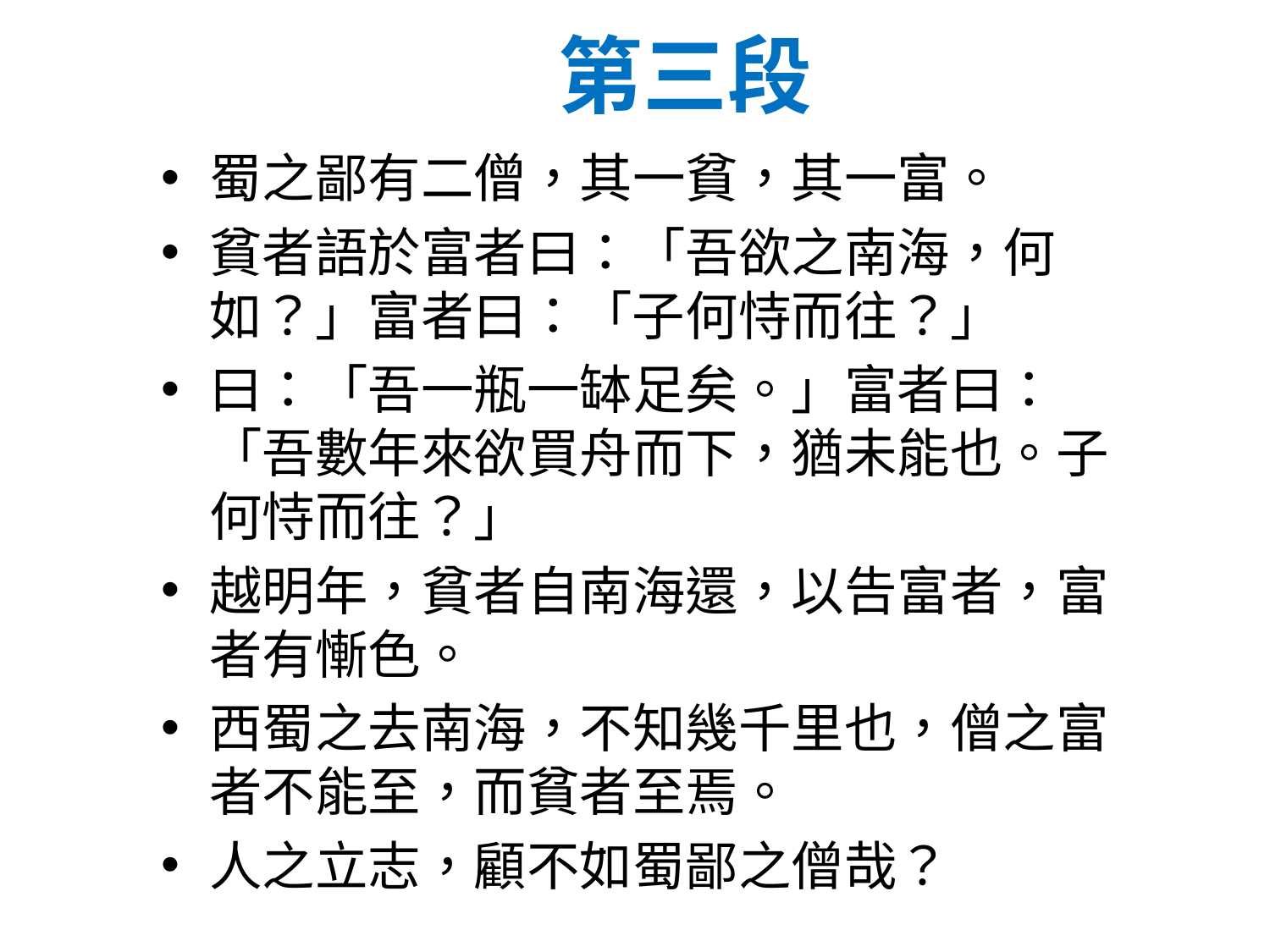

# 第三段
蜀之鄙有二僧，其一貧，其一富。
貧者語於富者曰：「吾欲之南海，何如？」富者曰：「子何恃而往？」
曰：「吾一瓶一缽足矣。」富者曰：「吾數年來欲買舟而下，猶未能也。子何恃而往？」
越明年，貧者自南海還，以告富者，富者有慚色。
西蜀之去南海，不知幾千里也，僧之富者不能至，而貧者至焉。
人之立志，顧不如蜀鄙之僧哉？